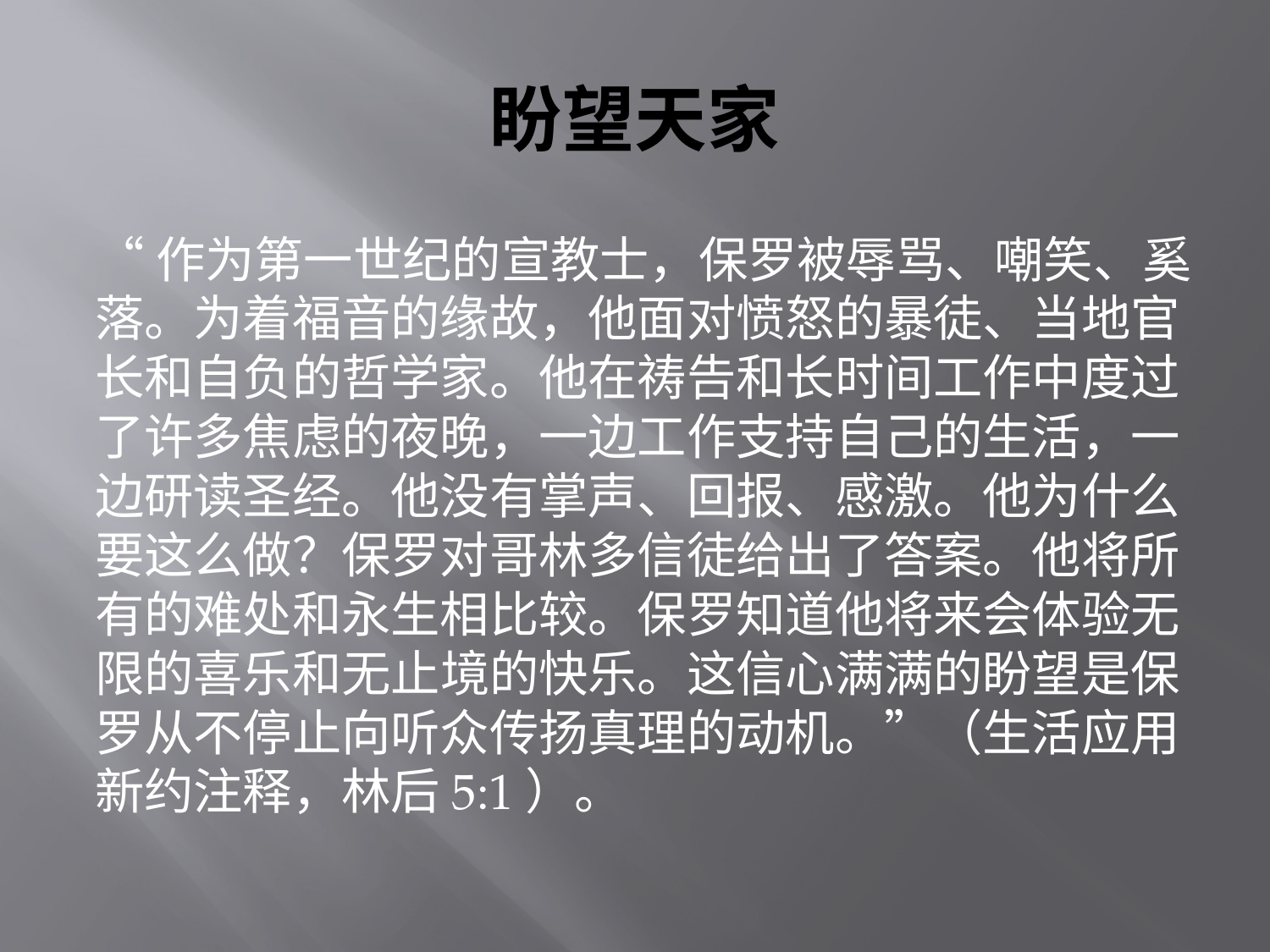

# 盼望天家
“作为第一世纪的宣教士，保罗被辱骂、嘲笑、奚落。为着福音的缘故，他面对愤怒的暴徒、当地官长和自负的哲学家。他在祷告和长时间工作中度过了许多焦虑的夜晚，一边工作支持自己的生活，一边研读圣经。他没有掌声、回报、感激。他为什么要这么做？保罗对哥林多信徒给出了答案。他将所有的难处和永生相比较。保罗知道他将来会体验无限的喜乐和无止境的快乐。这信心满满的盼望是保罗从不停止向听众传扬真理的动机。”（生活应用新约注释，林后5:1）。